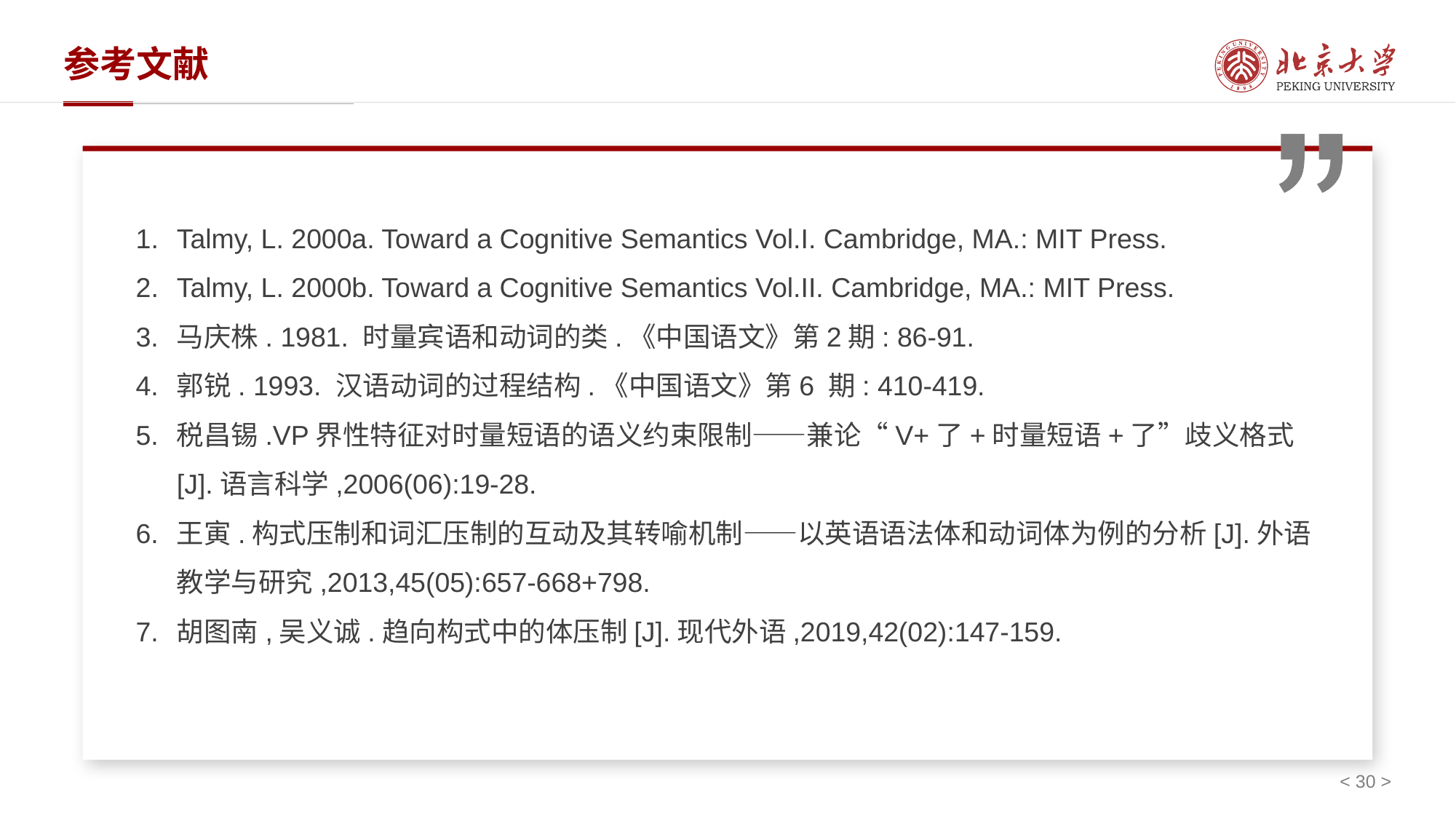

# 参考文献

Talmy, L. 2000a. Toward a Cognitive Semantics Vol.I. Cambridge, MA.: MIT Press.
Talmy, L. 2000b. Toward a Cognitive Semantics Vol.II. Cambridge, MA.: MIT Press.
马庆株. 1981. 时量宾语和动词的类.《中国语文》第2期: 86-91.
郭锐. 1993. 汉语动词的过程结构.《中国语文》第6 期: 410-419.
税昌锡.VP界性特征对时量短语的语义约束限制——兼论“V+了+时量短语+了”歧义格式[J].语言科学,2006(06):19-28.
王寅.构式压制和词汇压制的互动及其转喻机制——以英语语法体和动词体为例的分析[J].外语教学与研究,2013,45(05):657-668+798.
胡图南,吴义诚.趋向构式中的体压制[J].现代外语,2019,42(02):147-159.

< 30 >